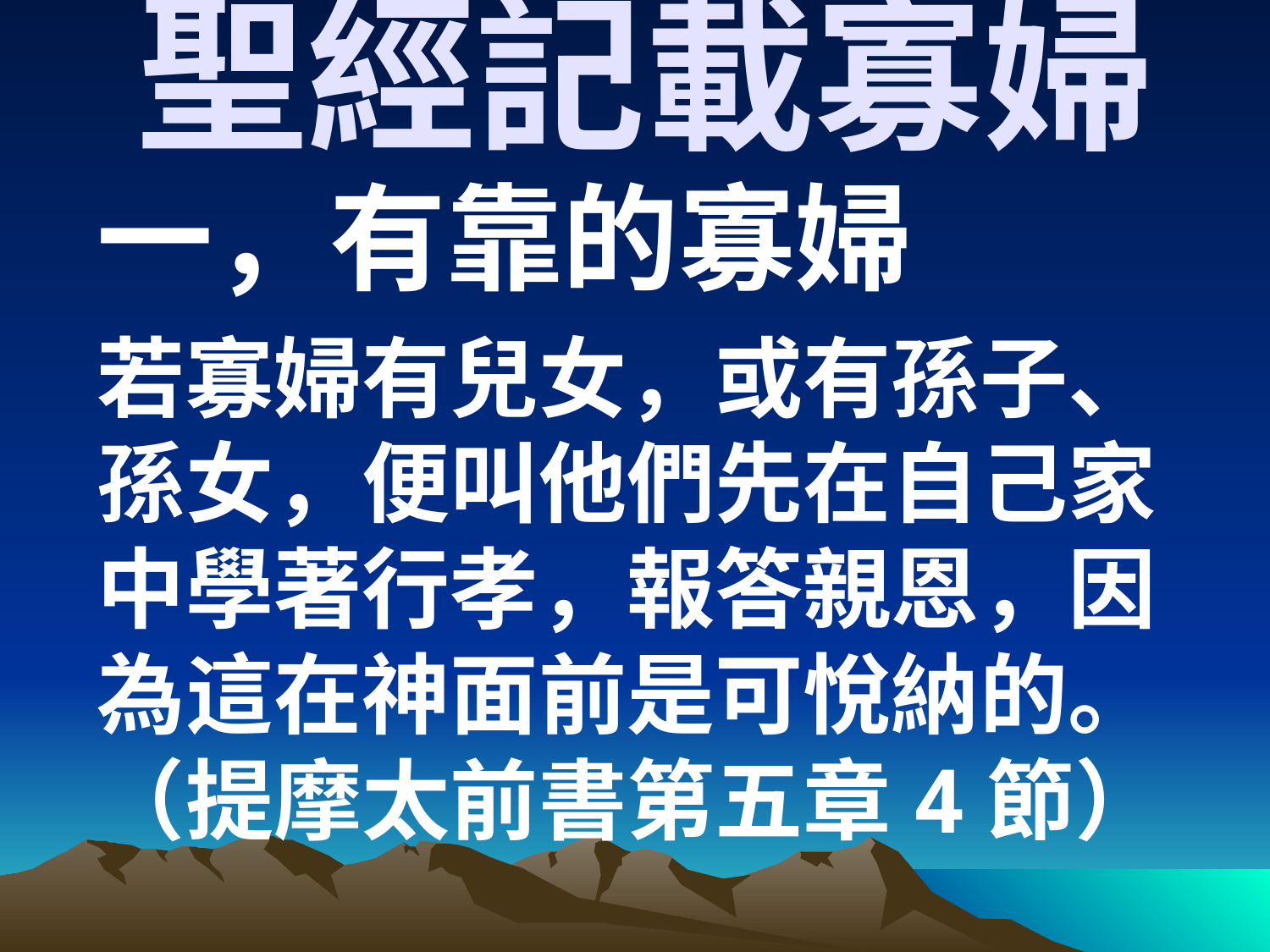

# 聖經記載寡婦
一，有靠的寡婦
若寡婦有兒女，或有孫子、孫女，便叫他們先在自己家中學著行孝，報答親恩，因為這在神面前是可悅納的。（提摩太前書第五章4節）